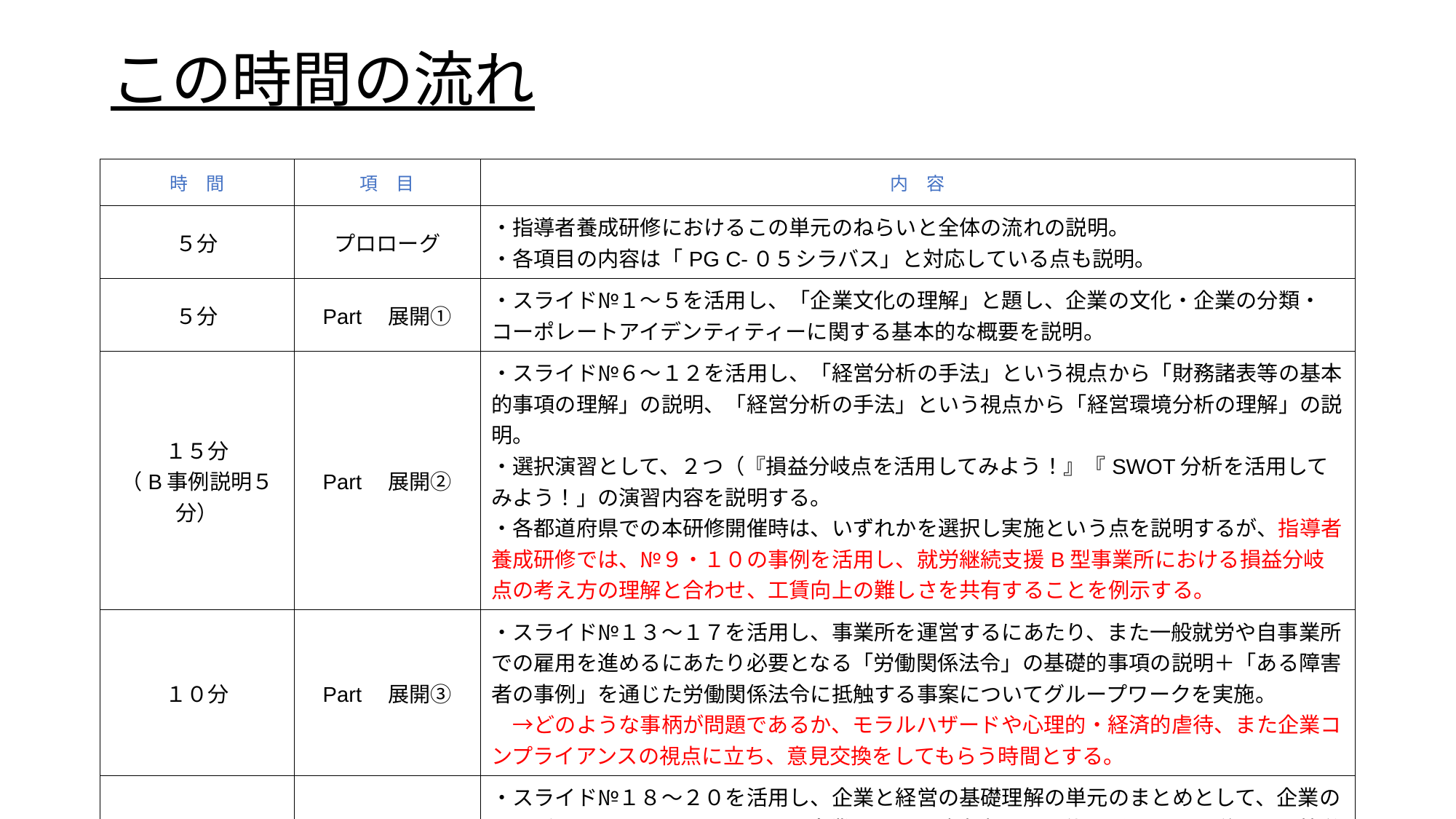

# この時間の流れ
| 時　間 | 項　目 | 内　容 |
| --- | --- | --- |
| ５分 | プロローグ | ・指導者養成研修におけるこの単元のねらいと全体の流れの説明。 ・各項目の内容は「PG C-０５シラバス」と対応している点も説明。 |
| ５分 | Part　展開① | ・スライド№１～５を活用し、「企業文化の理解」と題し、企業の文化・企業の分類・コーポレートアイデンティティーに関する基本的な概要を説明。 |
| １５分 （B事例説明５分） | Part　展開② | ・スライド№６～１２を活用し、「経営分析の手法」という視点から「財務諸表等の基本的事項の理解」の説明、「経営分析の手法」という視点から「経営環境分析の理解」の説明。 ・選択演習として、２つ（『損益分岐点を活用してみよう！』『SWOT分析を活用してみよう！」の演習内容を説明する。 ・各都道府県での本研修開催時は、いずれかを選択し実施という点を説明するが、指導者養成研修では、№９・１０の事例を活用し、就労継続支援B型事業所における損益分岐点の考え方の理解と合わせ、工賃向上の難しさを共有することを例示する。 |
| １０分 | Part　展開③ | ・スライド№１３～１７を活用し、事業所を運営するにあたり、また一般就労や自事業所での雇用を進めるにあたり必要となる「労働関係法令」の基礎的事項の説明＋「ある障害者の事例」を通じた労働関係法令に抵触する事案についてグループワークを実施。 　→どのような事柄が問題であるか、モラルハザードや心理的・経済的虐待、また企業コンプライアンスの視点に立ち、意見交換をしてもらう時間とする。 |
| １０分 | まとめ | ・スライド№１８～２０を活用し、企業と経営の基礎理解の単元のまとめとして、企業のコンプライアンスやモラル、また企業における障害者雇用の位置づけなどを説明し、就労系事業所の在り方についても言及する。 |